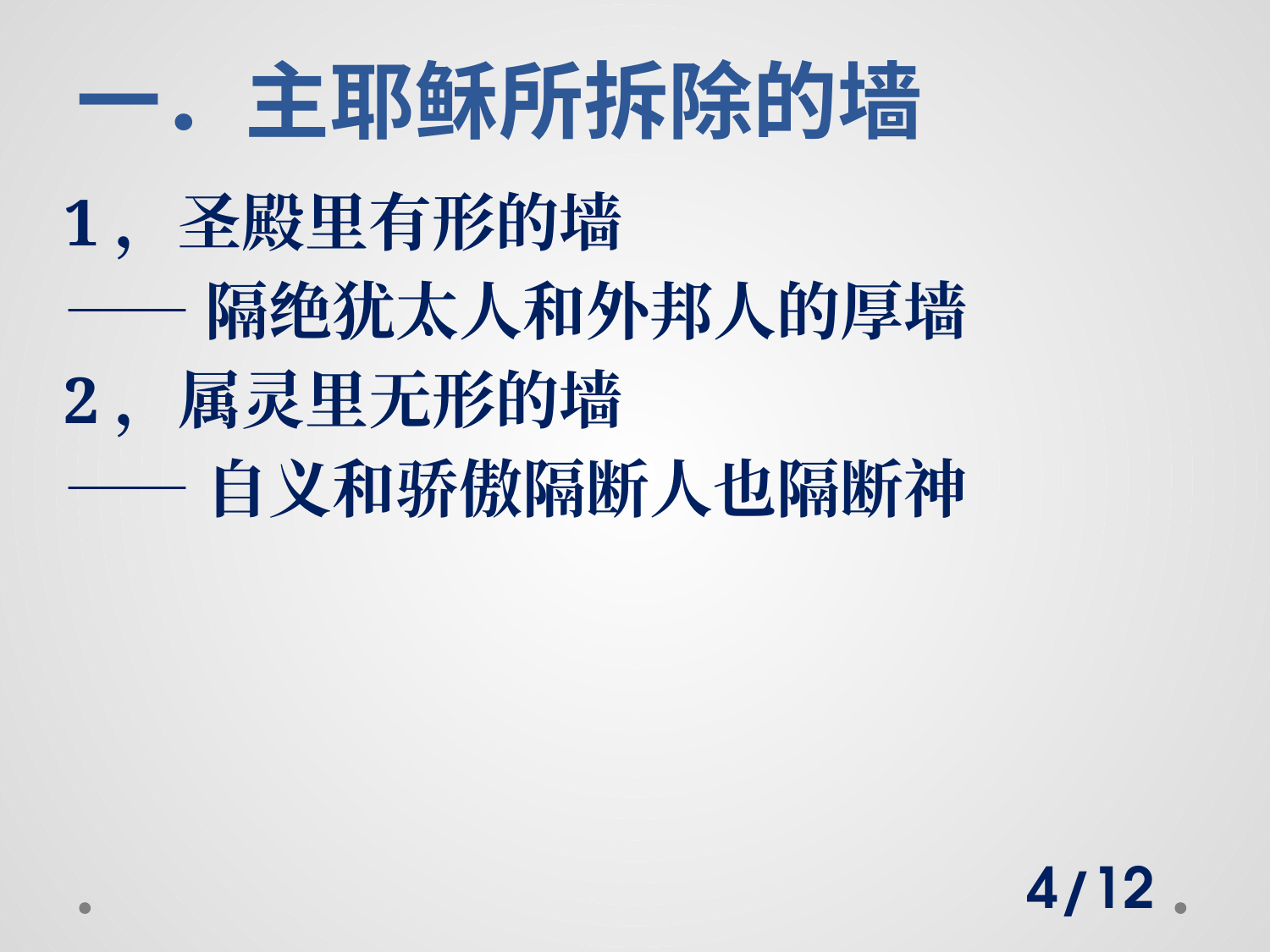

# 一．主耶稣所拆除的墙
1，圣殿里有形的墙
——隔绝犹太人和外邦人的厚墙
2，属灵里无形的墙
——自义和骄傲隔断人也隔断神

4/12